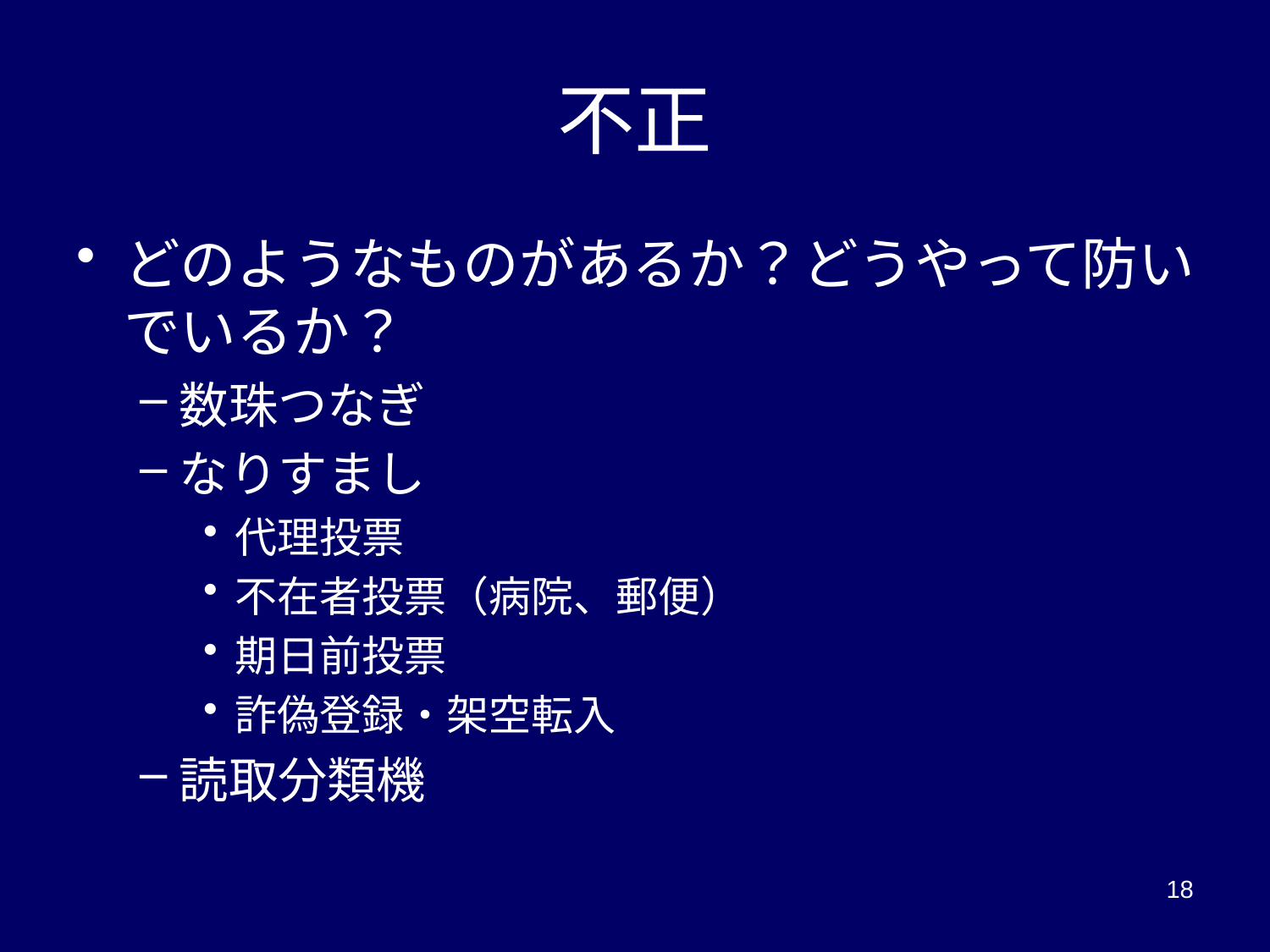

# 不正
どのようなものがあるか？どうやって防いでいるか？
数珠つなぎ
なりすまし
代理投票
不在者投票（病院、郵便）
期日前投票
詐偽登録・架空転入
読取分類機
18